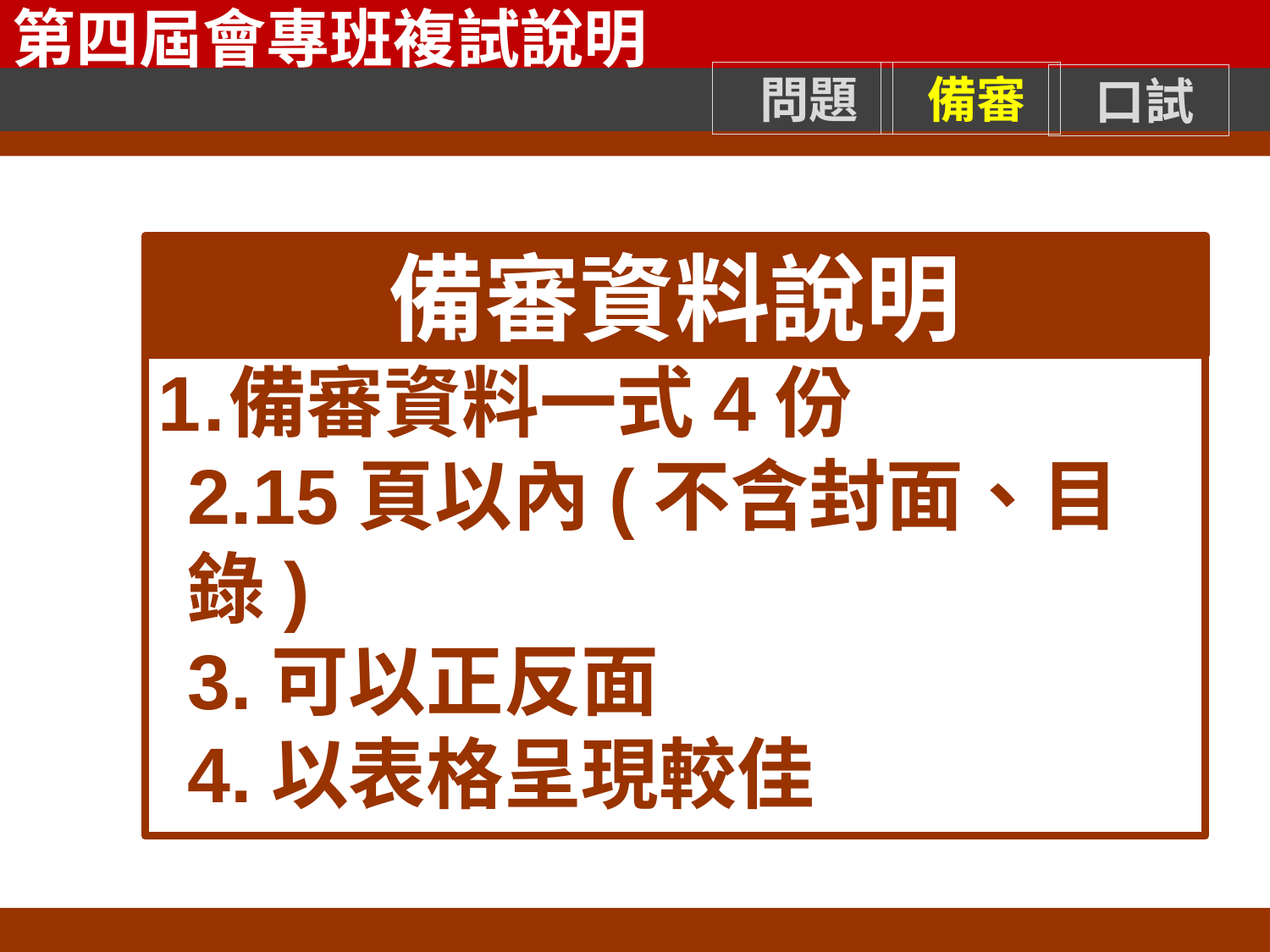

備審資料說明
備審資料一式4份
2.15頁以內(不含封面、目錄)
3.可以正反面
4.以表格呈現較佳